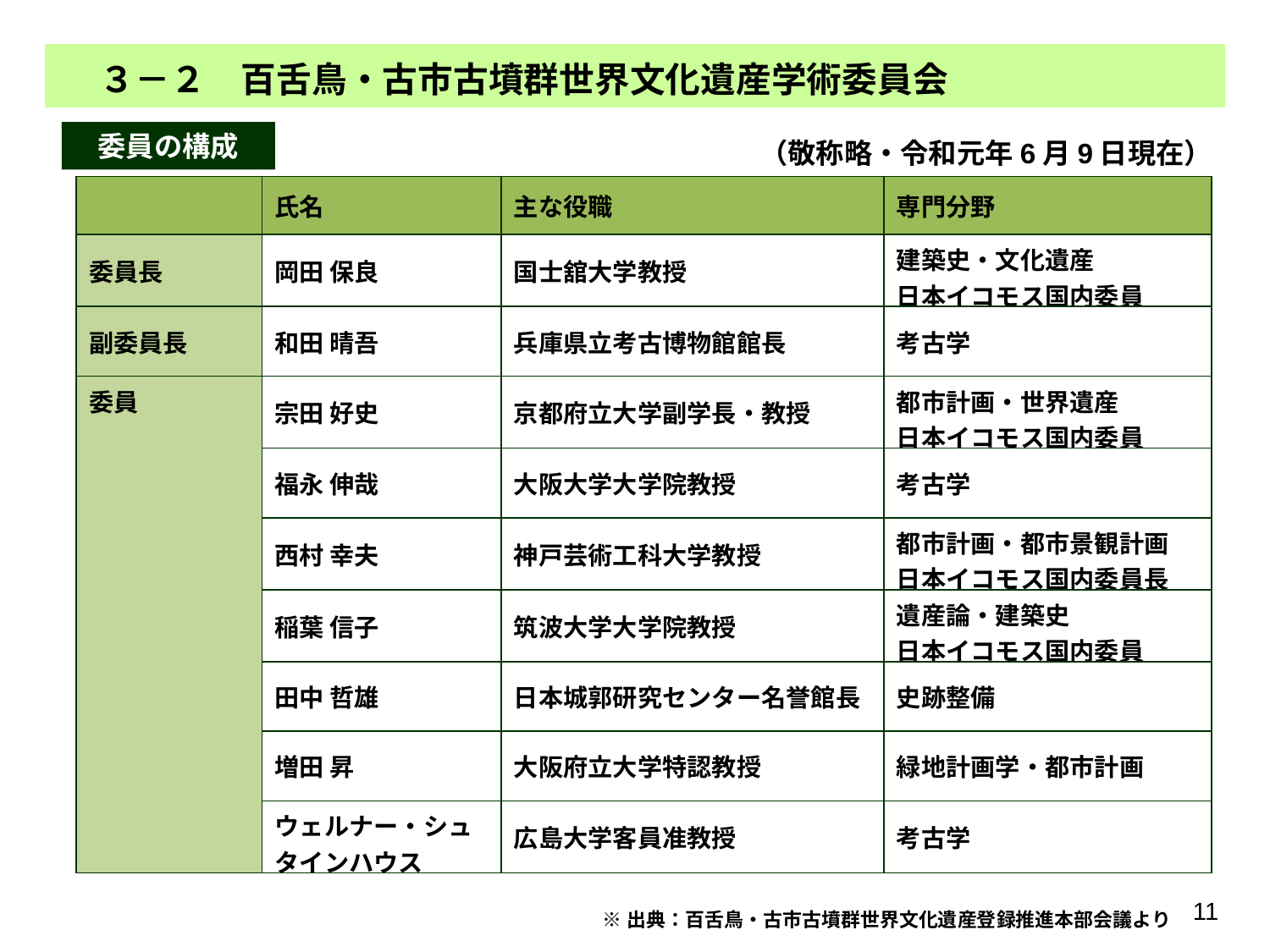

３－２　百舌鳥・古市古墳群世界文化遺産学術委員会
委員の構成
（敬称略・令和元年6月9日現在）
|  | 氏名 | 主な役職 | 専門分野 |
| --- | --- | --- | --- |
| 委員長 | 岡田 保良 | 国士舘大学教授 | 建築史・文化遺産 日本イコモス国内委員 |
| 副委員長 | 和田 晴吾 | 兵庫県立考古博物館館長 | 考古学 |
| 委員 | 宗田 好史 | 京都府立大学副学長・教授 | 都市計画・世界遺産 日本イコモス国内委員 |
|  | 福永 伸哉 | 大阪大学大学院教授 | 考古学 |
|  | 西村 幸夫 | 神戸芸術工科大学教授 | 都市計画・都市景観計画 日本イコモス国内委員長 |
|  | 稲葉 信子 | 筑波大学大学院教授 | 遺産論・建築史 日本イコモス国内委員 |
|  | 田中 哲雄 | 日本城郭研究センター名誉館長 | 史跡整備 |
|  | 増田 昇 | 大阪府立大学特認教授 | 緑地計画学・都市計画 |
|  | ウェルナー・シュタインハウス | 広島大学客員准教授 | 考古学 |
※出典：百舌鳥・古市古墳群世界文化遺産登録推進本部会議より
11